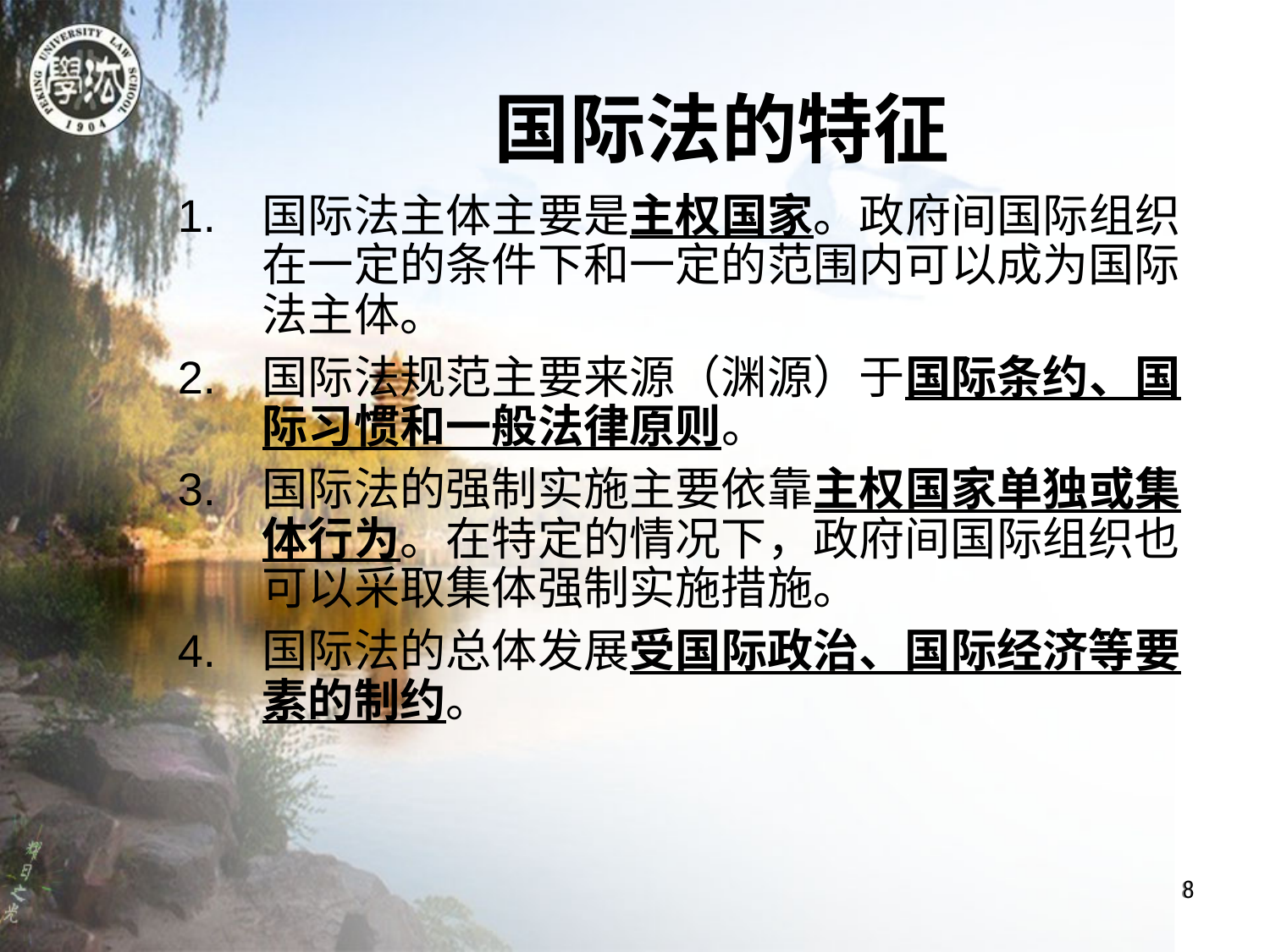

国际法的特征
国际法主体主要是主权国家。政府间国际组织在一定的条件下和一定的范围内可以成为国际法主体。
国际法规范主要来源（渊源）于国际条约、国际习惯和一般法律原则。
国际法的强制实施主要依靠主权国家单独或集体行为。在特定的情况下，政府间国际组织也可以采取集体强制实施措施。
国际法的总体发展受国际政治、国际经济等要素的制约。
8
8